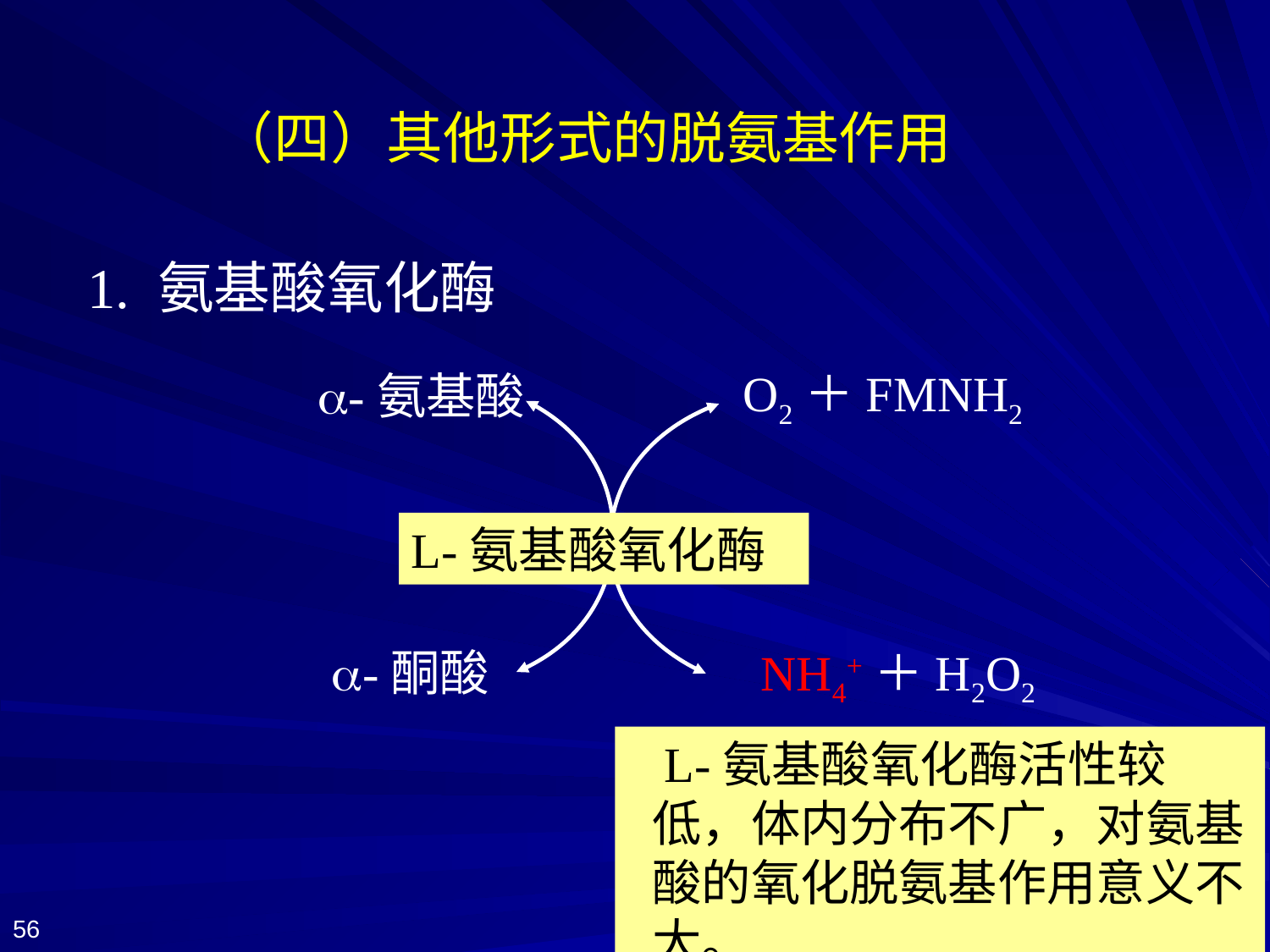

（四）其他形式的脱氨基作用
1. 氨基酸氧化酶
O2＋FMNH2
α-氨基酸

L-氨基酸氧化酶
α-酮酸
NH4+＋H2O2
   L-氨基酸氧化酶活性较低，体内分布不广，对氨基酸的氧化脱氨基作用意义不大。
56